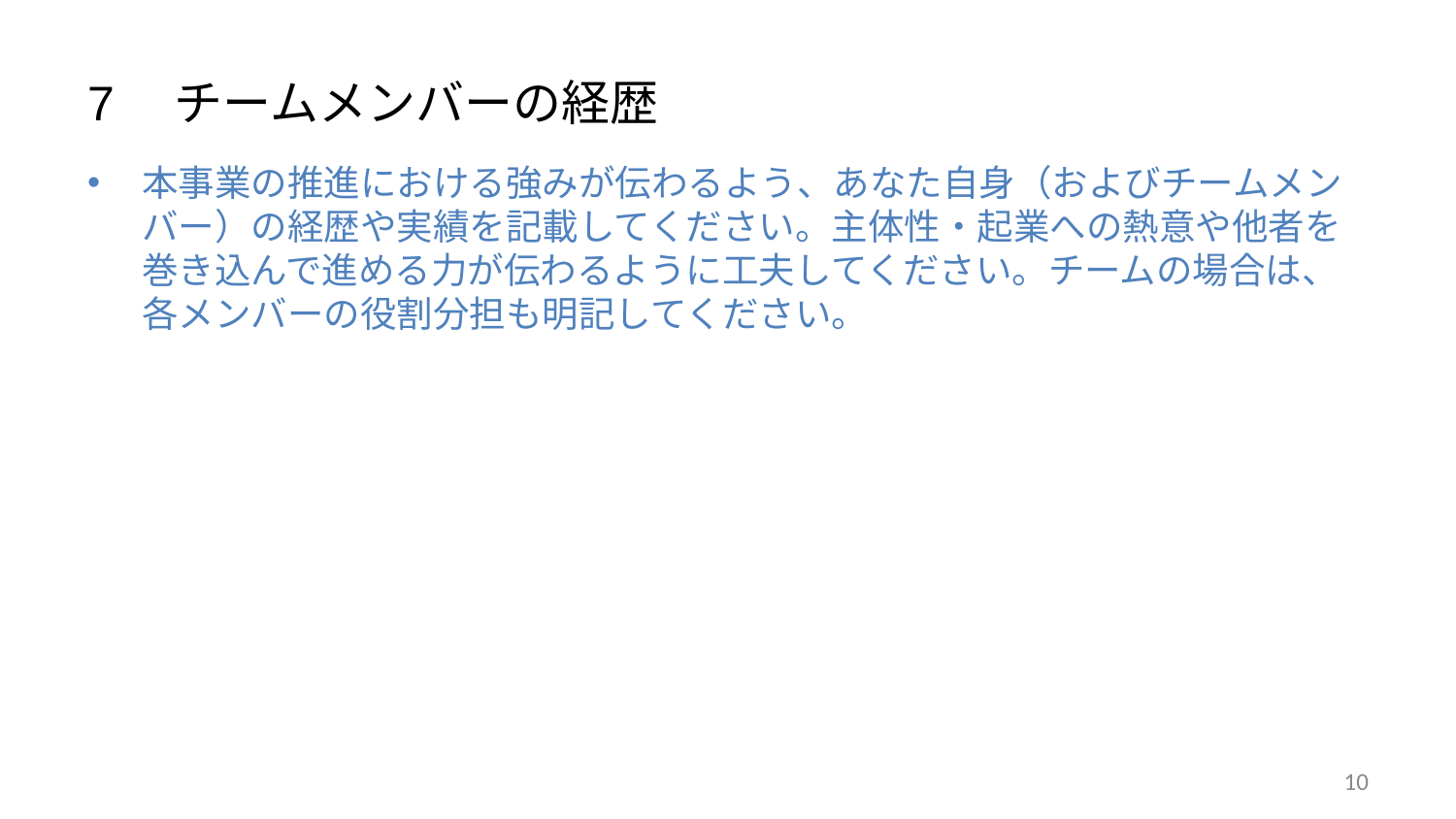

# 7　チームメンバーの経歴
本事業の推進における強みが伝わるよう、あなた自身（およびチームメンバー）の経歴や実績を記載してください。主体性・起業への熱意や他者を巻き込んで進める力が伝わるように工夫してください。チームの場合は、各メンバーの役割分担も明記してください。
10